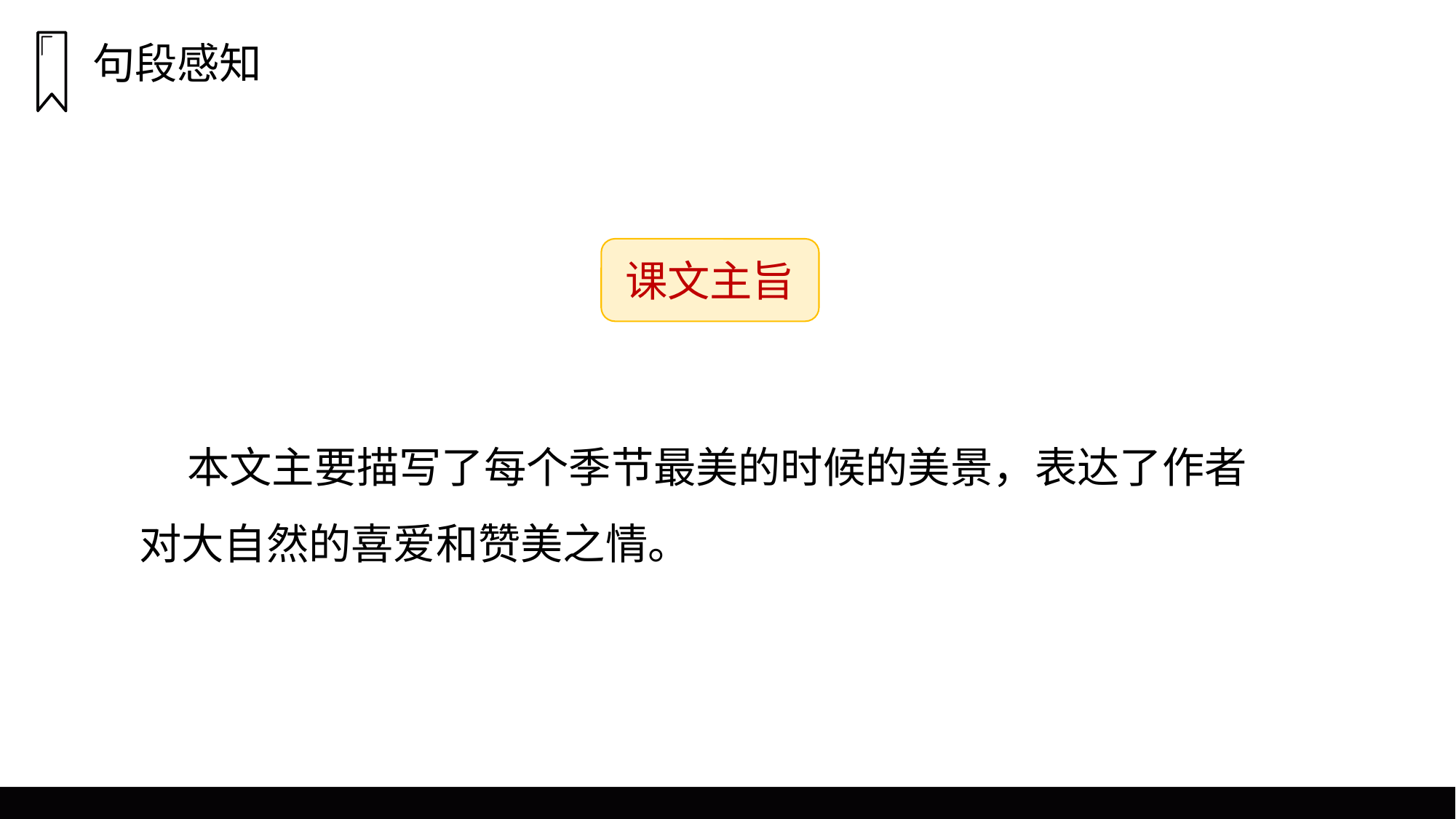

句段感知
课文主旨
    本文主要描写了每个季节最美的时候的美景，表达了作者对大自然的喜爱和赞美之情。